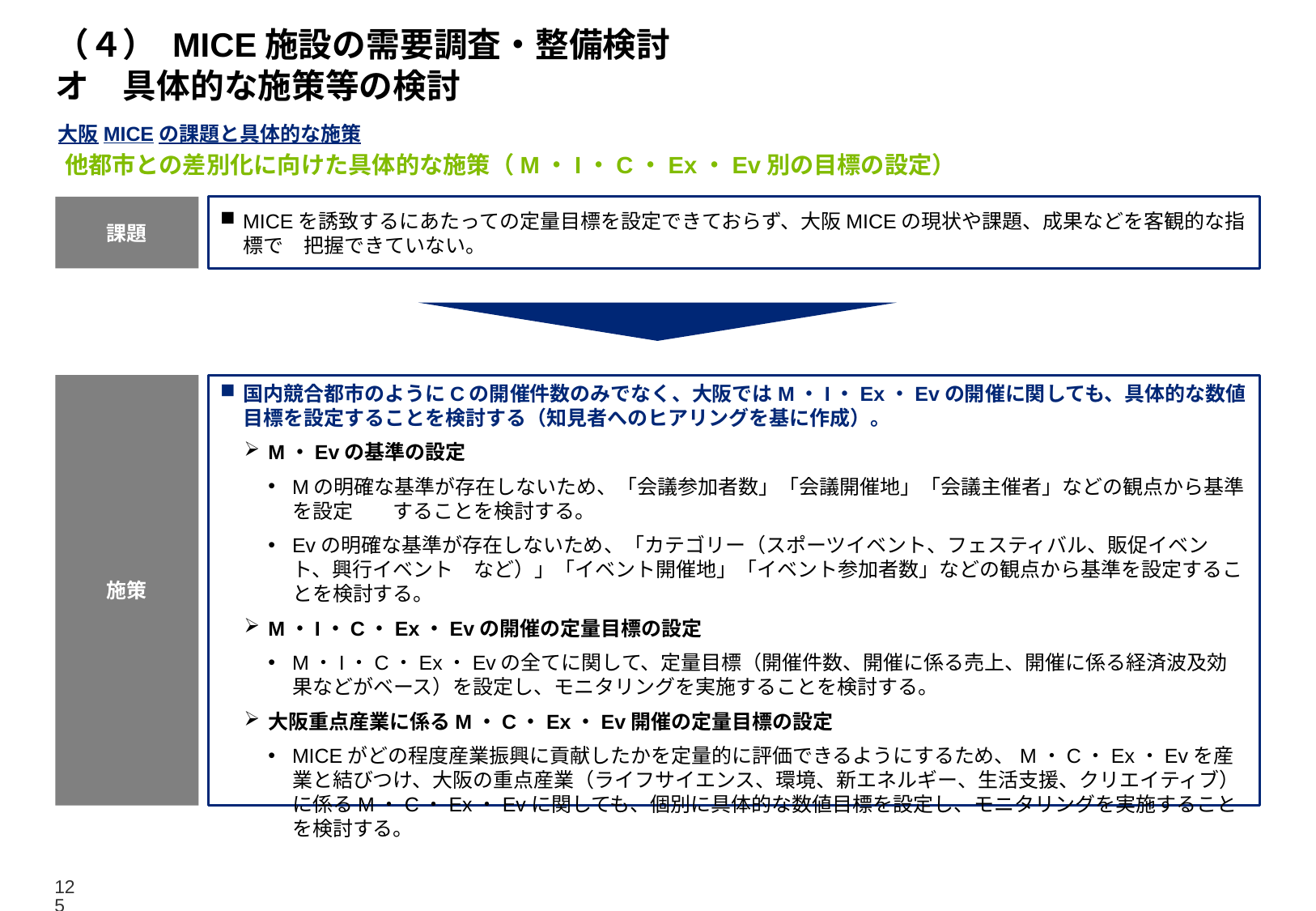

# （４） MICE施設の需要調査・整備検討 オ　具体的な施策等の検討
大阪MICEの課題と具体的な施策
他都市との差別化に向けた具体的な施策（M・I・C・Ex・Ev別の目標の設定）
課題
MICEを誘致するにあたっての定量目標を設定できておらず、大阪MICEの現状や課題、成果などを客観的な指標で　把握できていない。

施策
国内競合都市のようにCの開催件数のみでなく、大阪ではM・I・Ex・Evの開催に関しても、具体的な数値目標を設定することを検討する（知見者へのヒアリングを基に作成）。
M・Evの基準の設定
Mの明確な基準が存在しないため、「会議参加者数」「会議開催地」「会議主催者」などの観点から基準を設定　　することを検討する。
Evの明確な基準が存在しないため、「カテゴリー（スポーツイベント、フェスティバル、販促イベント、興行イベント　など）」「イベント開催地」「イベント参加者数」などの観点から基準を設定することを検討する。
M・I・C・Ex・Evの開催の定量目標の設定
M・I・C・Ex・Evの全てに関して、定量目標（開催件数、開催に係る売上、開催に係る経済波及効果などがベース）を設定し、モニタリングを実施することを検討する。
大阪重点産業に係るM・C・Ex・Ev開催の定量目標の設定
MICEがどの程度産業振興に貢献したかを定量的に評価できるようにするため、M・C・Ex・Evを産業と結びつけ、大阪の重点産業（ライフサイエンス、環境、新エネルギー、生活支援、クリエイティブ）に係るM・C・Ex・Evに関しても、個別に具体的な数値目標を設定し、モニタリングを実施することを検討する。
125